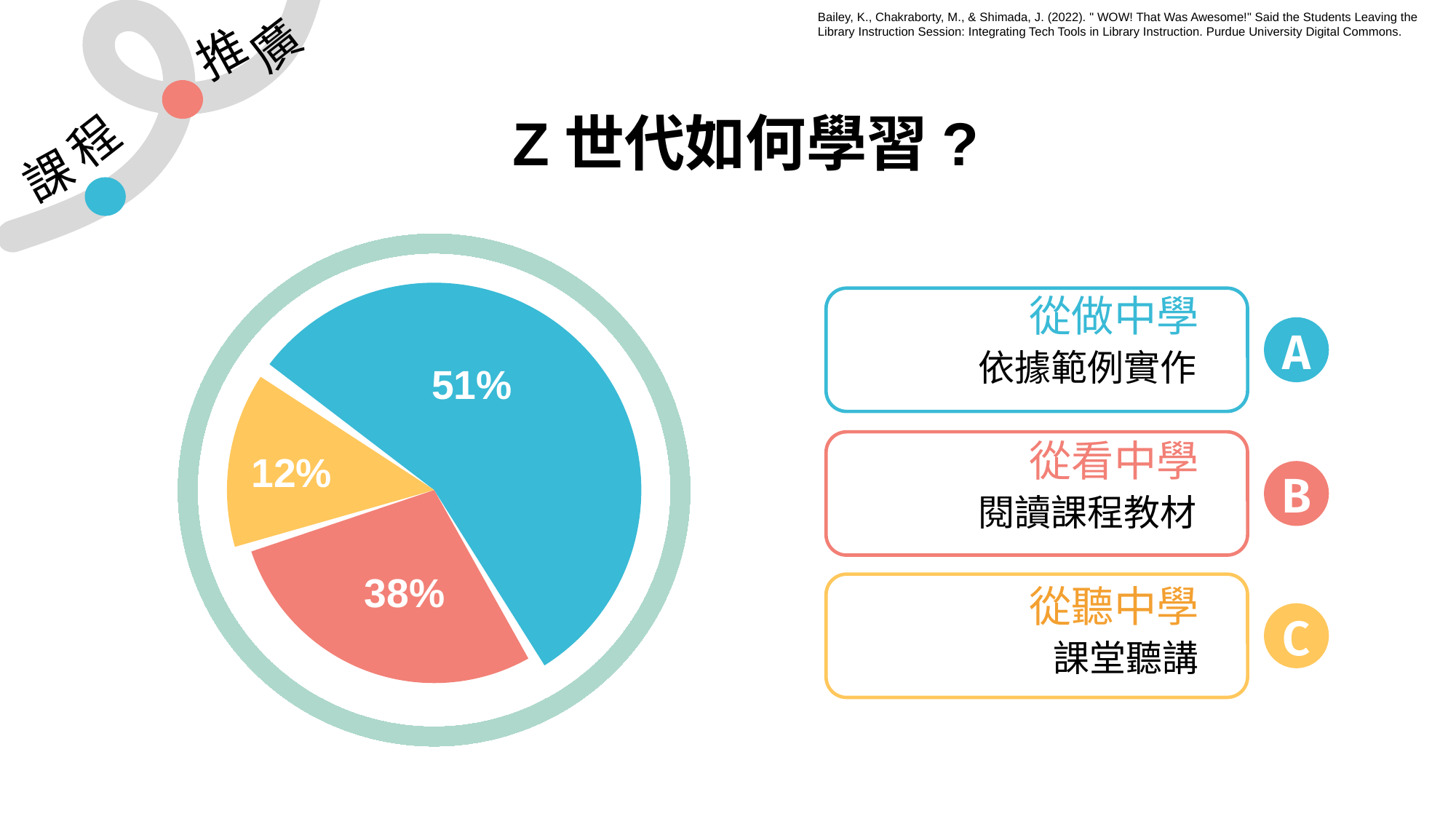

Bailey, K., Chakraborty, M., & Shimada, J. (2022). " WOW! That Was Awesome!" Said the Students Leaving the Library Instruction Session: Integrating Tech Tools in Library Instruction. Purdue University Digital Commons.
廣
推

程
Z世代如何學習?
課

從做中學

A
依據範例實作
51%
從看中學
12%

B
閱讀課程教材
38%
從聽中學

C
課堂聽講